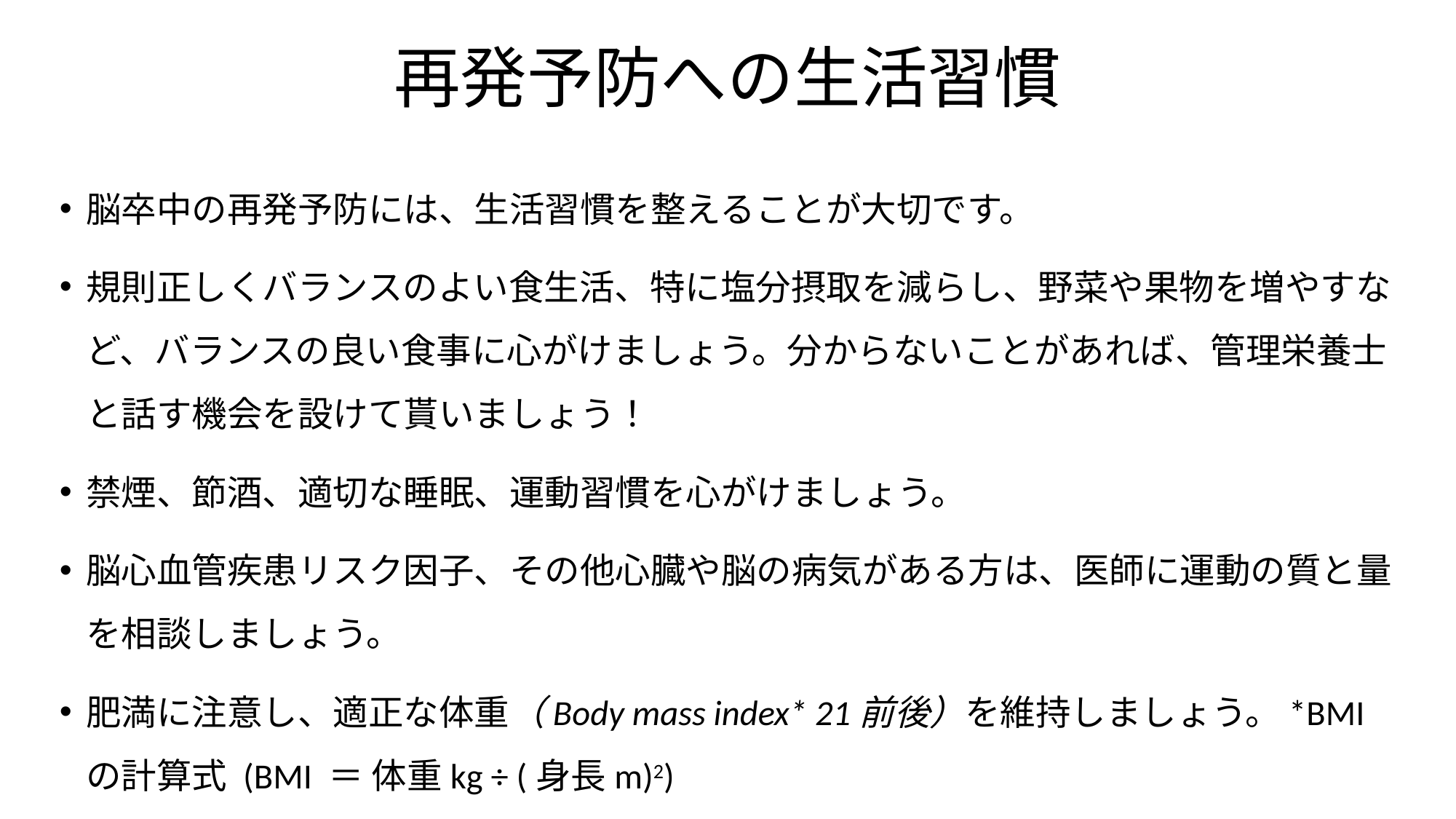

# 再発予防への生活習慣
脳卒中の再発予防には、生活習慣を整えることが大切です。
規則正しくバランスのよい食生活、特に塩分摂取を減らし、野菜や果物を増やすなど、バランスの良い食事に心がけましょう。分からないことがあれば、管理栄養士と話す機会を設けて貰いましょう！
禁煙、節酒、適切な睡眠、運動習慣を心がけましょう。
脳心血管疾患リスク因子、その他心臓や脳の病気がある方は、医師に運動の質と量を相談しましょう。
肥満に注意し、適正な体重（Body mass index* 21前後）を維持しましょう。*BMIの計算式 (BMI ＝ 体重kg ÷ (身長m)2)